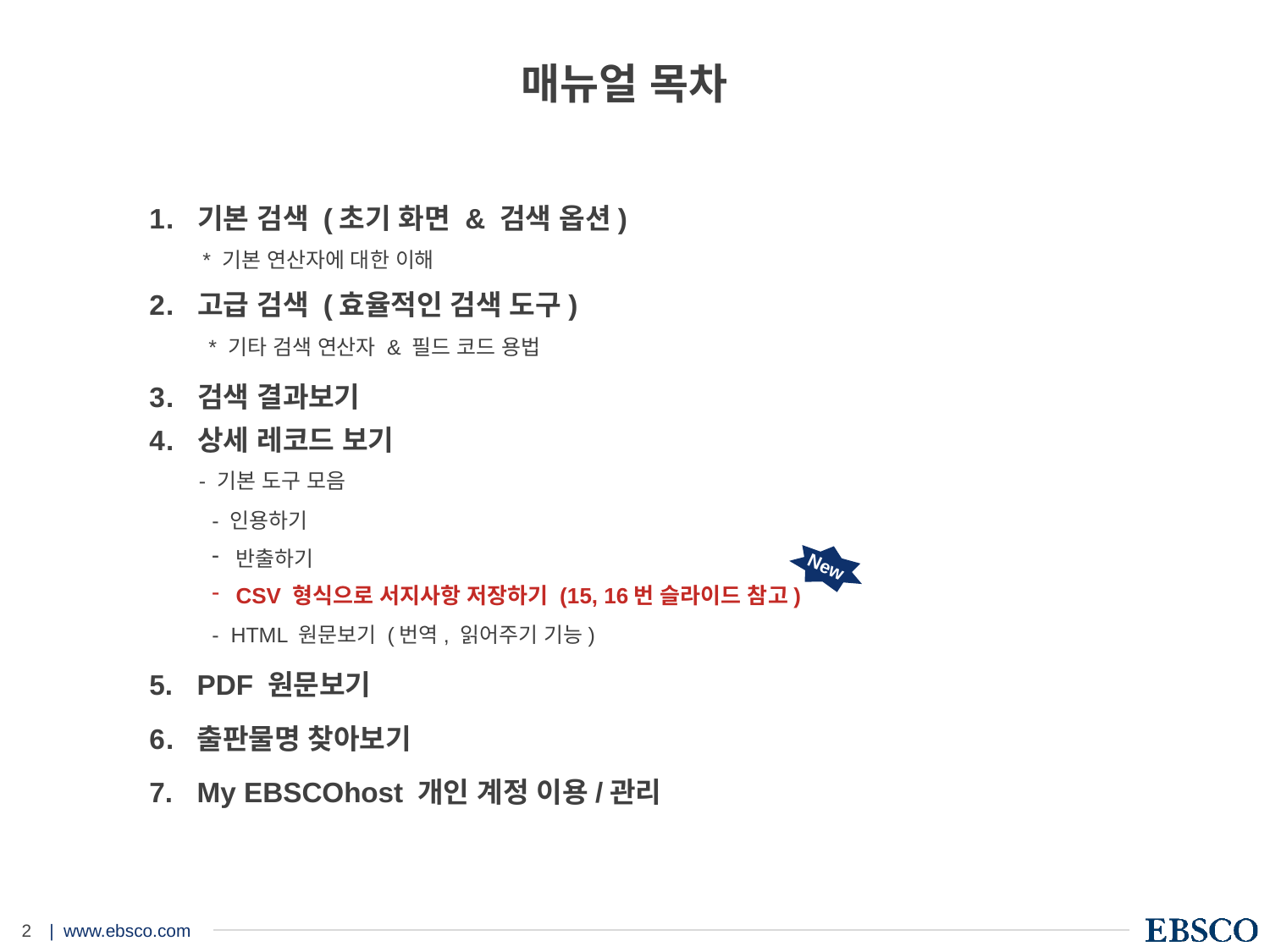

매뉴얼 목차
기본 검색 (초기 화면 & 검색 옵션)
         * 기본 연산자에 대한 이해
고급 검색 (효율적인 검색 도구)
          * 기타 검색 연산자 & 필드 코드 용법
검색 결과보기
상세 레코드 보기
       - 기본 도구 모음
- 인용하기
반출하기
CSV 형식으로 서지사항 저장하기 (15, 16번 슬라이드 참고)
-  HTML 원문보기 (번역, 읽어주기 기능)
PDF 원문보기
출판물명 찾아보기
My EBSCOhost 개인 계정 이용/관리

New